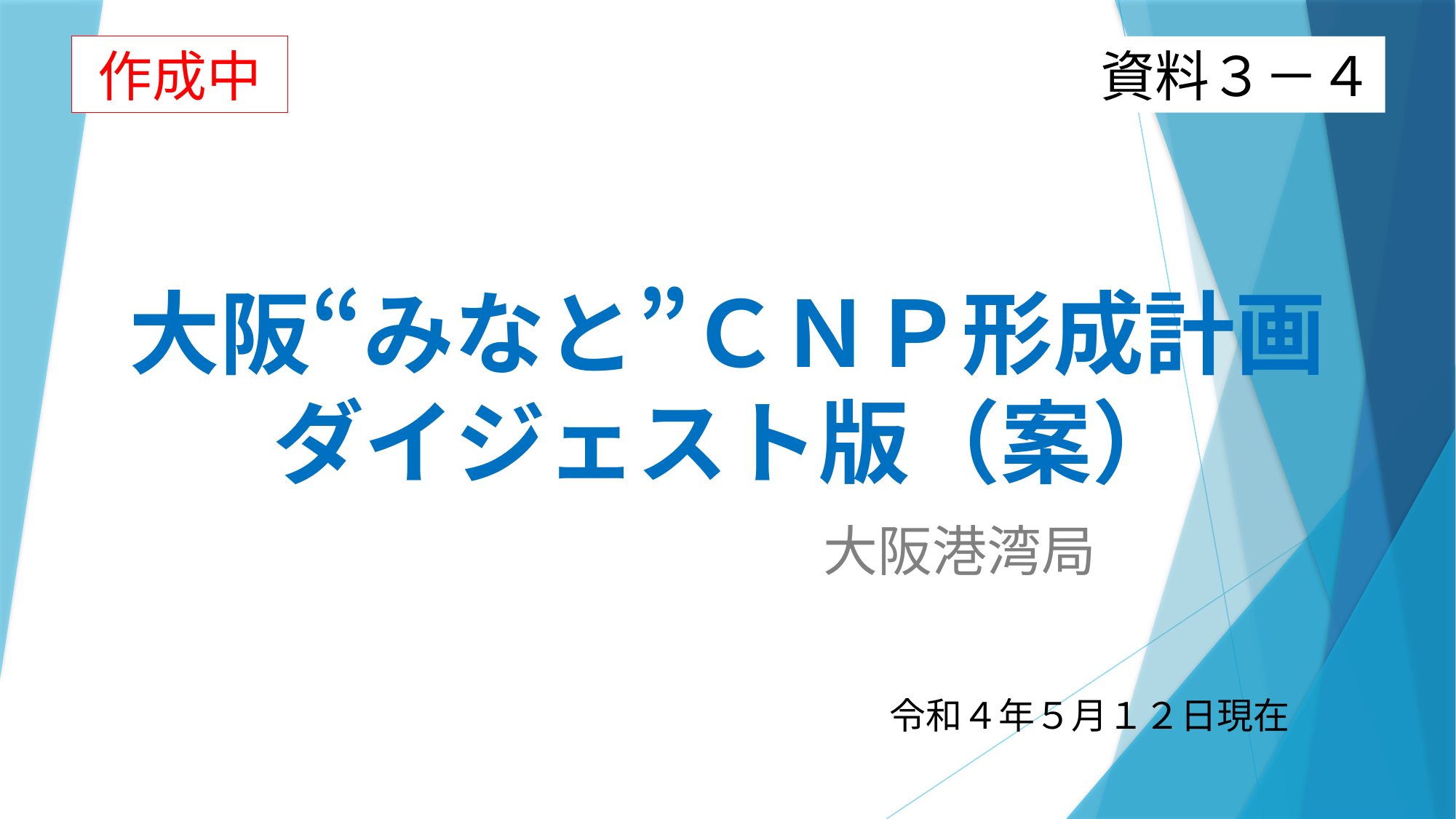

作成中
資料３－４
# 大阪“みなと”ＣＮＰ形成計画 ダイジェスト版（案）
大阪港湾局
令和４年５月１２日現在